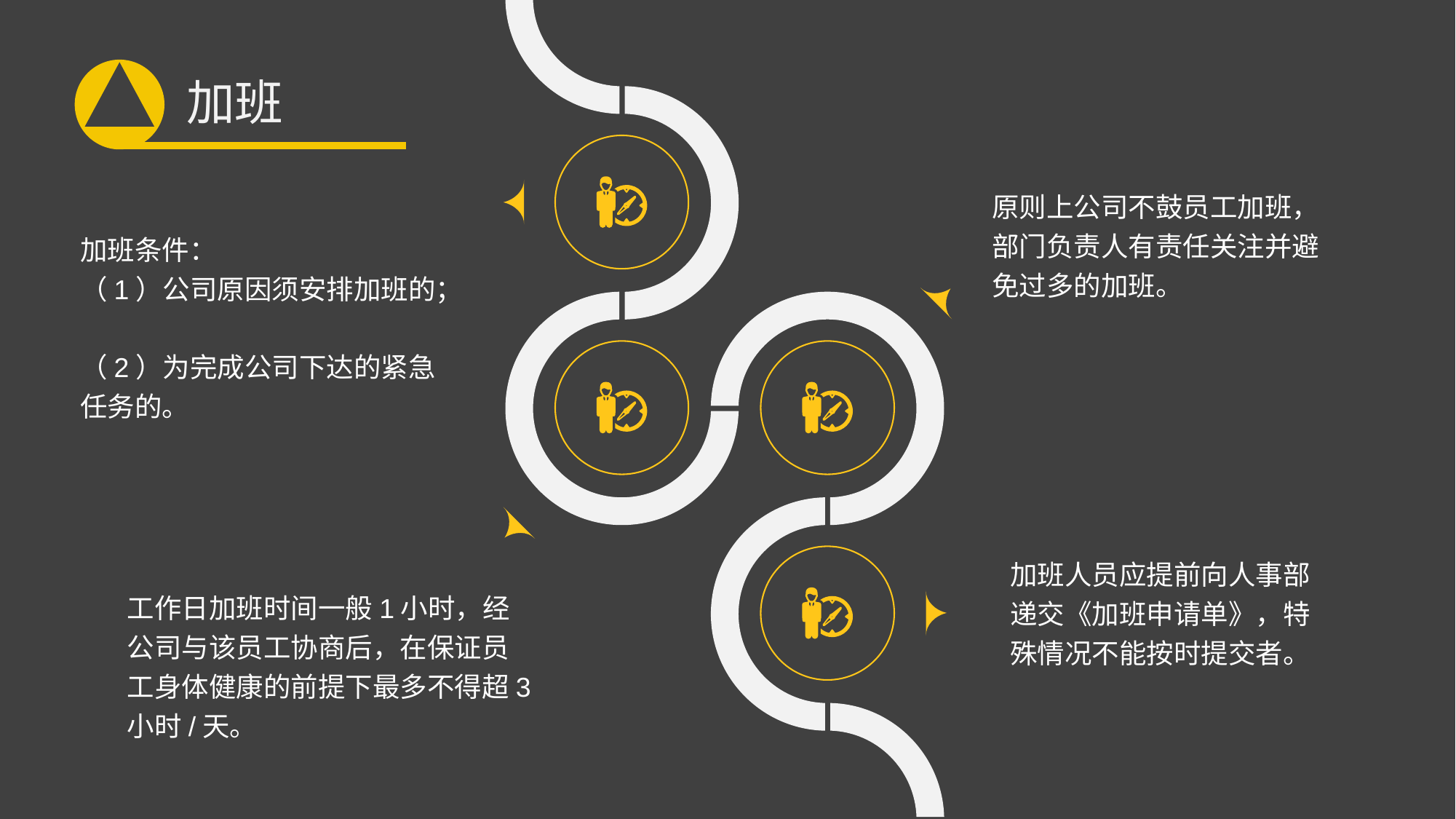

原则上公司不鼓员工加班，部门负责人有责任关注并避免过多的加班。
加班条件：
（1）公司原因须安排加班的；
（2）为完成公司下达的紧急任务的。
加班人员应提前向人事部递交《加班申请单》，特殊情况不能按时提交者。
工作日加班时间一般1小时，经公司与该员工协商后，在保证员工身体健康的前提下最多不得超3小时/天。
加班